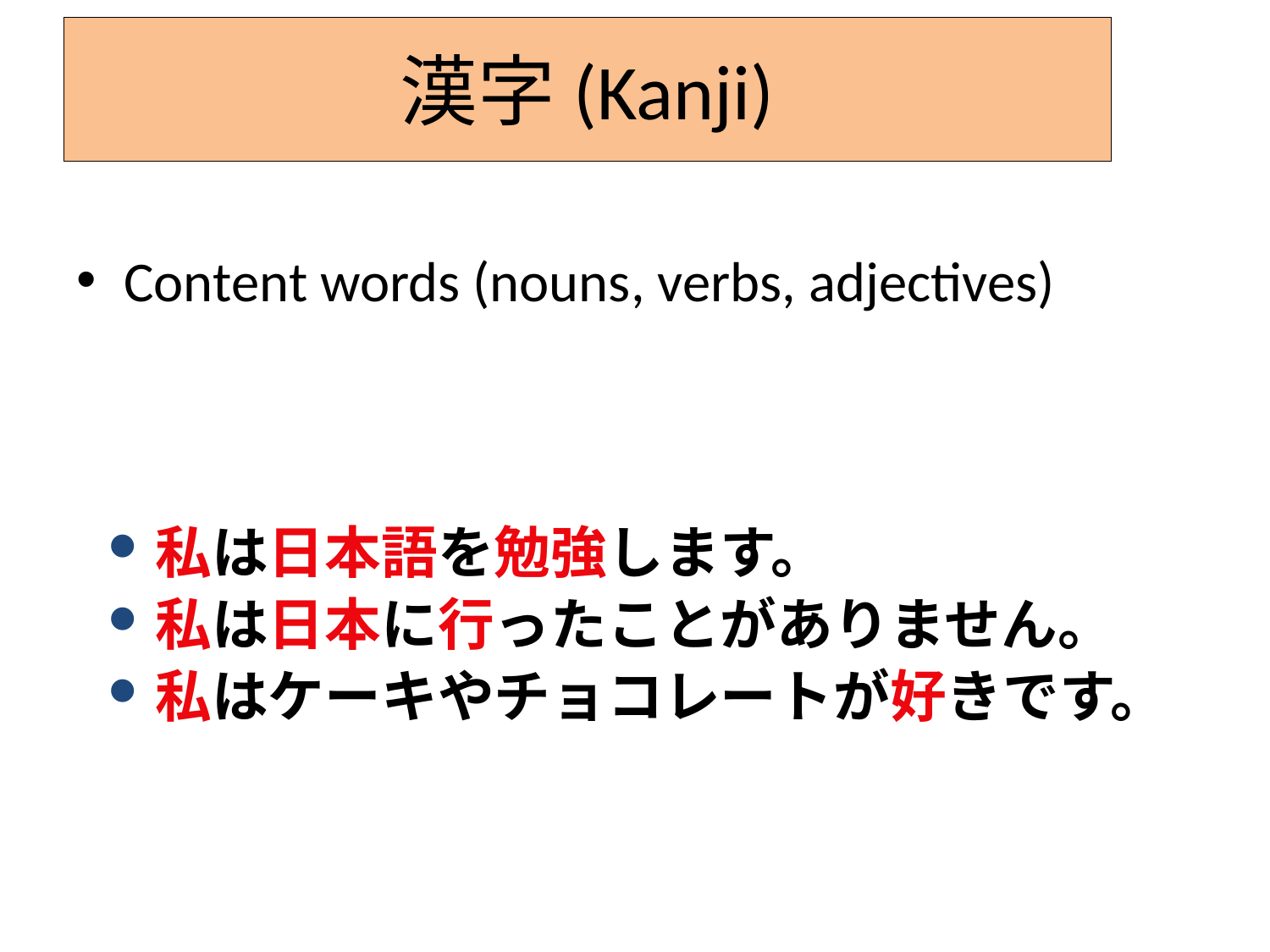

# 漢字(Kanji)
Content words (nouns, verbs, adjectives)

私は日本語を勉強します。
私は日本に行ったことがありません。
私はケーキやチョコレートが好きです。